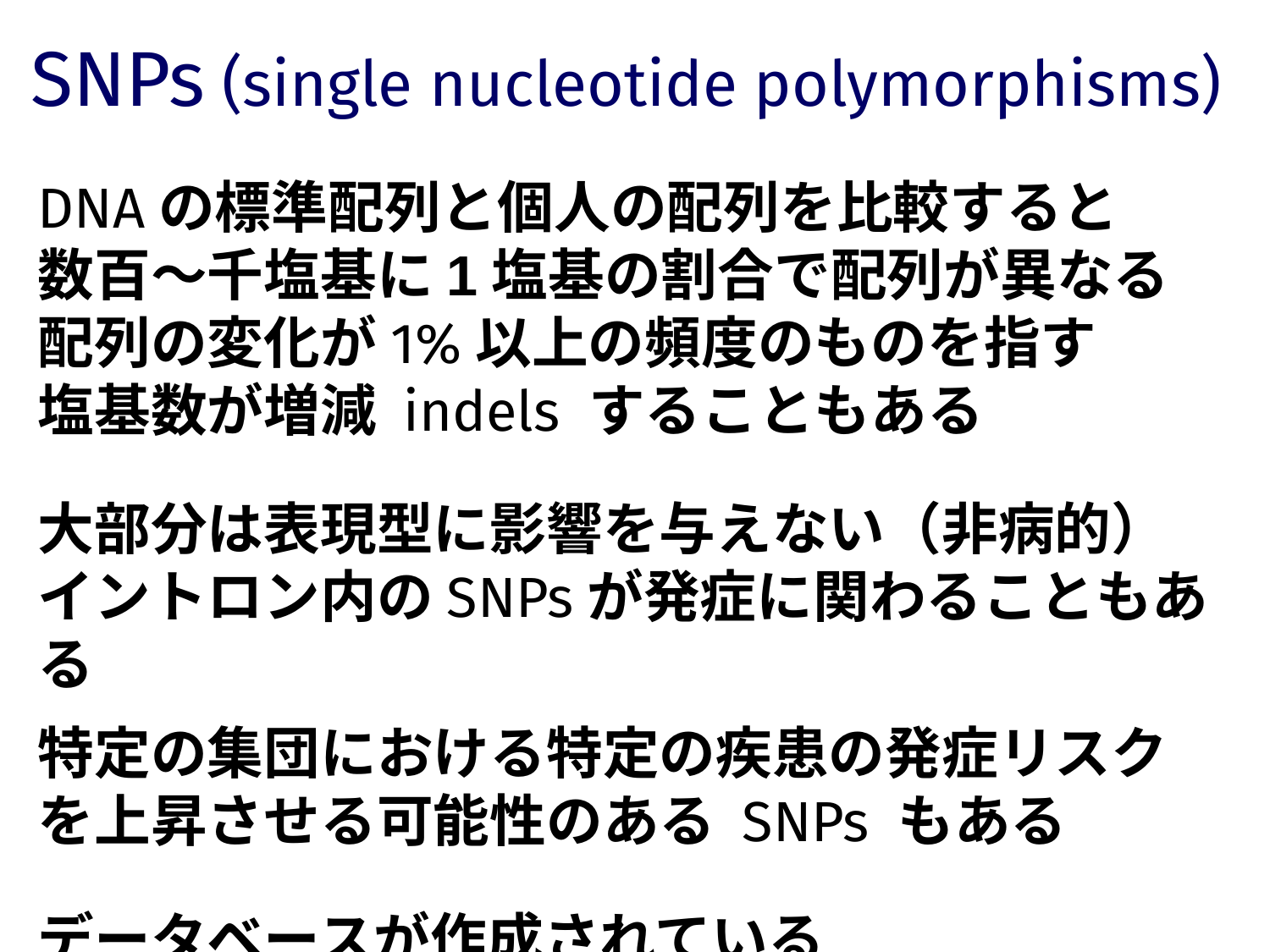

SNPs (single nucleotide polymorphisms)
DNAの標準配列と個人の配列を比較すると
数百～千塩基に1塩基の割合で配列が異なる
配列の変化が1%以上の頻度のものを指す
塩基数が増減 indels することもある

大部分は表現型に影響を与えない（非病的）
イントロン内のSNPsが発症に関わることもある

特定の集団における特定の疾患の発症リスク
を上昇させる可能性のある SNPs もある

データベースが作成されている